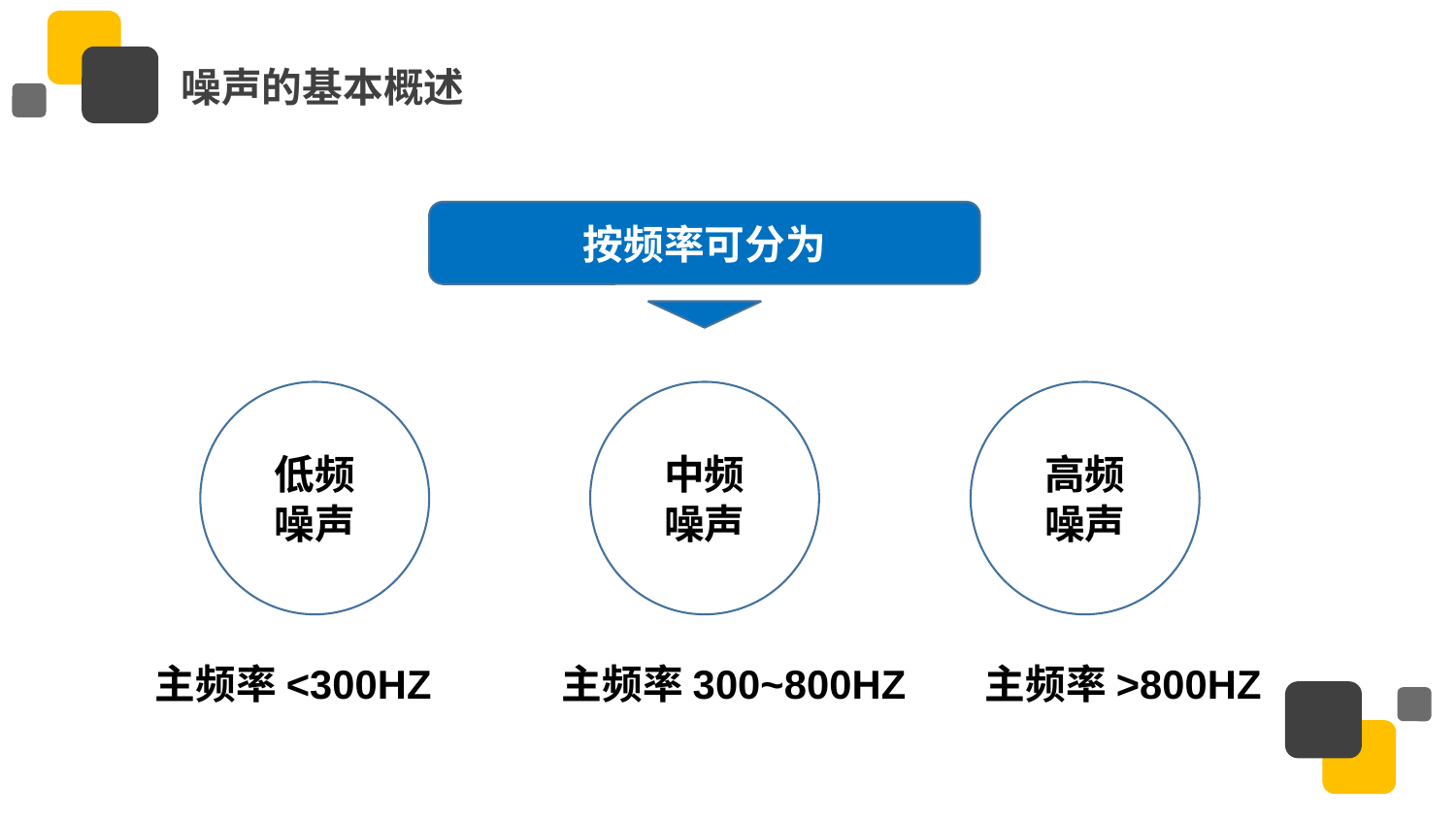

噪声的基本概述
按频率可分为

低频
噪声
中频
噪声
高频
噪声
主频率<300HZ
主频率300~800HZ
主频率>800HZ